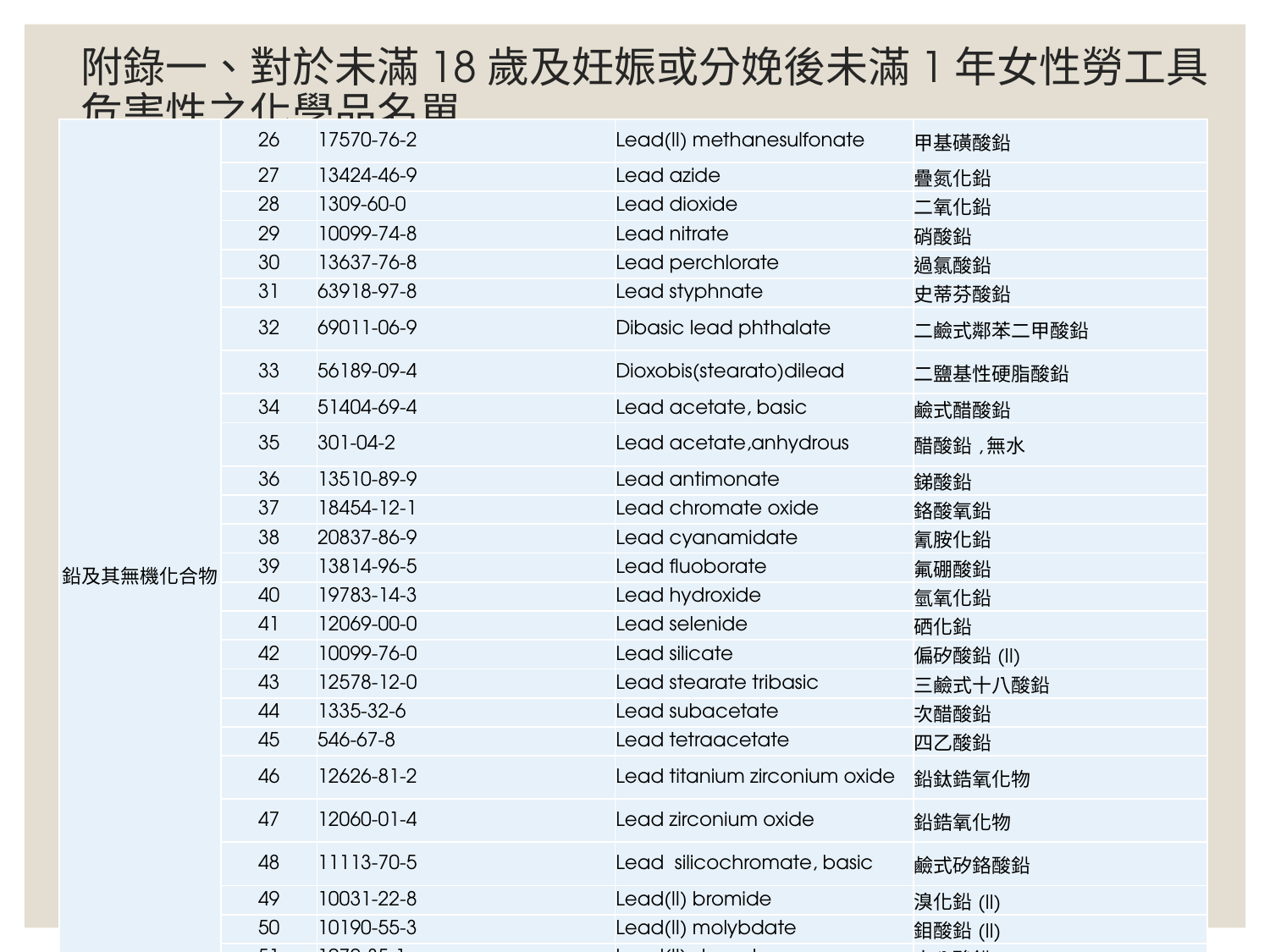

# 附錄一、對於未滿18歲及妊娠或分娩後未滿1年女性勞工具危害性之化學品名單
| 鉛及其無機化合物 | 26 | 17570-76-2 | Lead(II) methanesulfonate | 甲基磺酸鉛 |
| --- | --- | --- | --- | --- |
|  | 27 | 13424-46-9 | Lead azide | 疊氮化鉛 |
|  | 28 | 1309-60-0 | Lead dioxide | 二氧化鉛 |
|  | 29 | 10099-74-8 | Lead nitrate | 硝酸鉛 |
|  | 30 | 13637-76-8 | Lead perchlorate | 過氯酸鉛 |
|  | 31 | 63918-97-8 | Lead styphnate | 史蒂芬酸鉛 |
|  | 32 | 69011-06-9 | Dibasic lead phthalate | 二鹼式鄰苯二甲酸鉛 |
|  | 33 | 56189-09-4 | Dioxobis(stearato)dilead | 二鹽基性硬脂酸鉛 |
|  | 34 | 51404-69-4 | Lead acetate, basic | 鹼式醋酸鉛 |
|  | 35 | 301-04-2 | Lead acetate,anhydrous | 醋酸鉛,無水 |
|  | 36 | 13510-89-9 | Lead antimonate | 銻酸鉛 |
|  | 37 | 18454-12-1 | Lead chromate oxide | 鉻酸氧鉛 |
|  | 38 | 20837-86-9 | Lead cyanamidate | 氰胺化鉛 |
|  | 39 | 13814-96-5 | Lead fluoborate | 氟硼酸鉛 |
|  | 40 | 19783-14-3 | Lead hydroxide | 氫氧化鉛 |
|  | 41 | 12069-00-0 | Lead selenide | 硒化鉛 |
|  | 42 | 10099-76-0 | Lead silicate | 偏矽酸鉛(II) |
|  | 43 | 12578-12-0 | Lead stearate tribasic | 三鹼式十八酸鉛 |
|  | 44 | 1335-32-6 | Lead subacetate | 次醋酸鉛 |
|  | 45 | 546-67-8 | Lead tetraacetate | 四乙酸鉛 |
|  | 46 | 12626-81-2 | Lead titanium zirconium oxide | 鉛鈦鋯氧化物 |
|  | 47 | 12060-01-4 | Lead zirconium oxide | 鉛鋯氧化物 |
|  | 48 | 11113-70-5 | Lead  silicochromate, basic | 鹼式矽鉻酸鉛 |
|  | 49 | 10031-22-8 | Lead(II) bromide | 溴化鉛(II) |
|  | 50 | 10190-55-3 | Lead(II) molybdate | 鉬酸鉛(II) |
|  | 51 | 1072-35-1 | Lead(II) stearate | 十八酸鉛(II) |
|  | 52 | 12060-00-3 | Lead(II) titanate | 鈦酸鉛(II) |
|  | 53 | 12202-17-4 | Tribasic lead sulfate | 三鹼式硫酸鉛 |